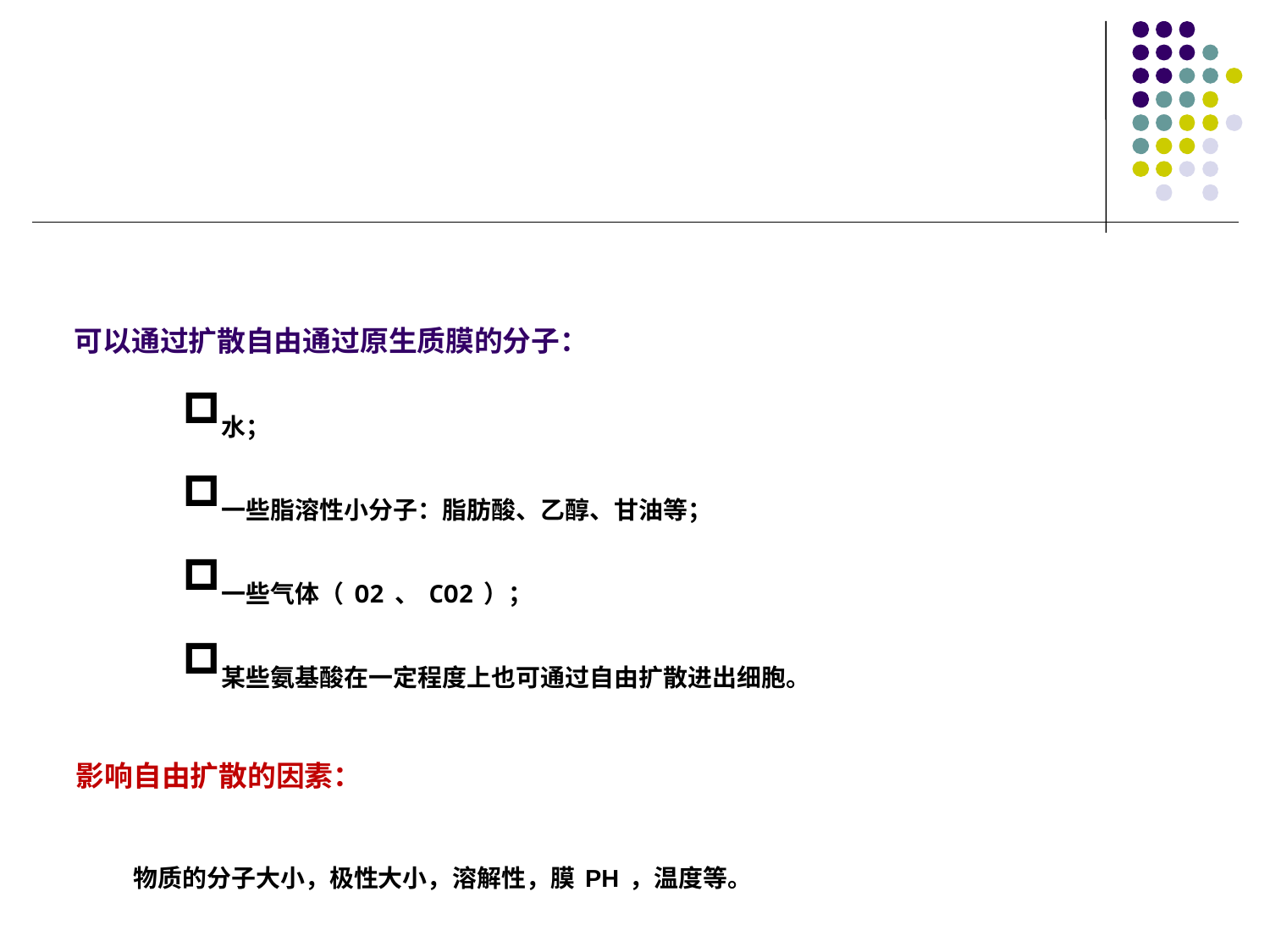

可以通过扩散自由通过原生质膜的分子：
水；
一些脂溶性小分子：脂肪酸、乙醇、甘油等；
一些气体（O2、CO2）；
某些氨基酸在一定程度上也可通过自由扩散进出细胞。
影响自由扩散的因素：
                              物质的分子大小，极性大小，溶解性，膜PH，温度等。